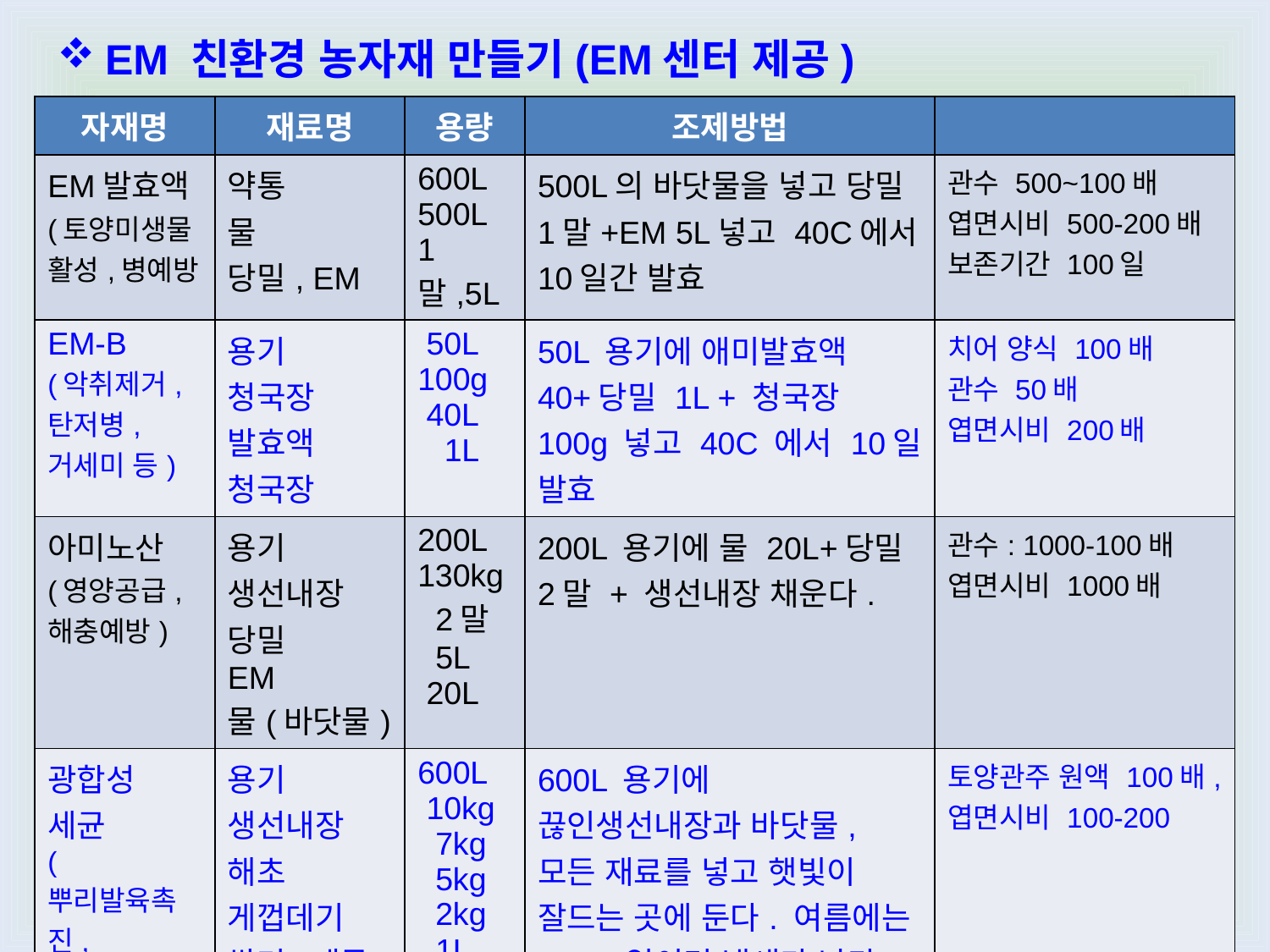

EM 친환경 농자재 만들기(EM센터 제공)
| 자재명 | 재료명 | 용량 | 조제방법 |  |
| --- | --- | --- | --- | --- |
| EM발효액 (토양미생물 활성,병예방 | 약통 물 당밀, EM | 600L 500L 1말,5L | 500L의 바닷물을 넣고 당밀 1말+EM 5L넣고 40C에서 10일간 발효 | 관수 500~100배 엽면시비 500-200배 보존기간 100일 |
| EM-B (악취제거, 탄저병, 거세미 등) | 용기 청국장 발효액 청국장 | 50L 100g 40L 1L | 50L 용기에 애미발효액 40+당밀 1L + 청국장 100g 넣고 40C 에서 10일 발효 | 치어 양식 100배 관수 50배 엽면시비 200배 |
| 아미노산 (영양공급, 해충예방) | 용기 생선내장 당밀 EM 물(바닷물) | 200L 130kg 2말 5L 20L | 200L 용기에 물 20L+당밀 2말 + 생선내장 채운다. | 관수: 1000-100배 엽면시비 1000배 |
| 광합성 세균 (뿌리발육촉진, 병균예방, 영양, 당도증진) | 용기 생선내장 해초 게껍데기 쌀겨,깨묵 당밀 광합성세균 | 600L 10kg 7kg 5kg 2kg 1L 3L | 600L 용기에 끊인생선내장과 바닷물, 모든 재료를 넣고 햇빛이 잘드는 곳에 둔다. 여름에는 20-30일이면 냄새가 난다. | 토양관주 원액 100배, 엽면시비 100-200 |